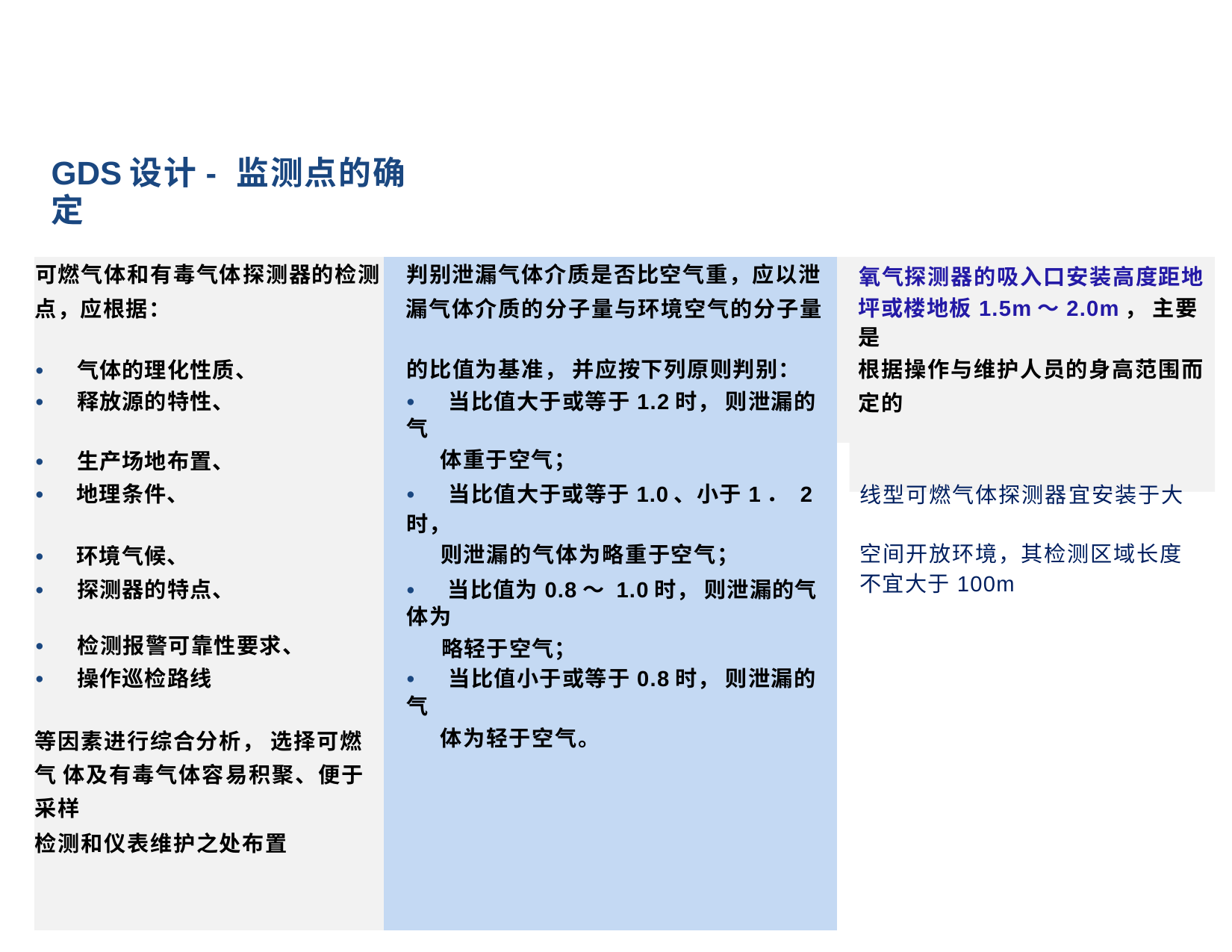

GDS设计- 监测点的确定
| 可燃气体和有毒气体探测器的检测 | 判别泄漏气体介质是否比空气重，应以泄 | 氧气探测器的吸入口安装高度距地 |
| --- | --- | --- |
| 点，应根据： | 漏气体介质的分子量与环境空气的分子量 | 坪或楼地板1.5m～2.0m， 主要是 |
| • 气体的理化性质、 | 的比值为基准， 并应按下列原则判别： | 根据操作与维护人员的身高范围而 |
| • 释放源的特性、 | • 当比值大于或等于1.2时， 则泄漏的气 | 定的 |
| • 生产场地布置、 | 体重于空气； |  |
| • 地理条件、 | • 当比值大于或等于1.0、小于1． 2时， | 线型可燃气体探测器宜安装于大 |
| • 环境气候、 | 则泄漏的气体为略重于空气； | 空间开放环境，其检测区域长度 |
| • 探测器的特点、 | • 当比值为0.8～ 1.0时， 则泄漏的气体为 | 不宜大于100m |
| • 检测报警可靠性要求、 | 略轻于空气； |  |
| • 操作巡检路线 | • 当比值小于或等于0.8时， 则泄漏的气 |  |
| 等因素进行综合分析， 选择可燃气 体及有毒气体容易积聚、便于采样 | 体为轻于空气。 |  |
| 检测和仪表维护之处布置 |  |  |